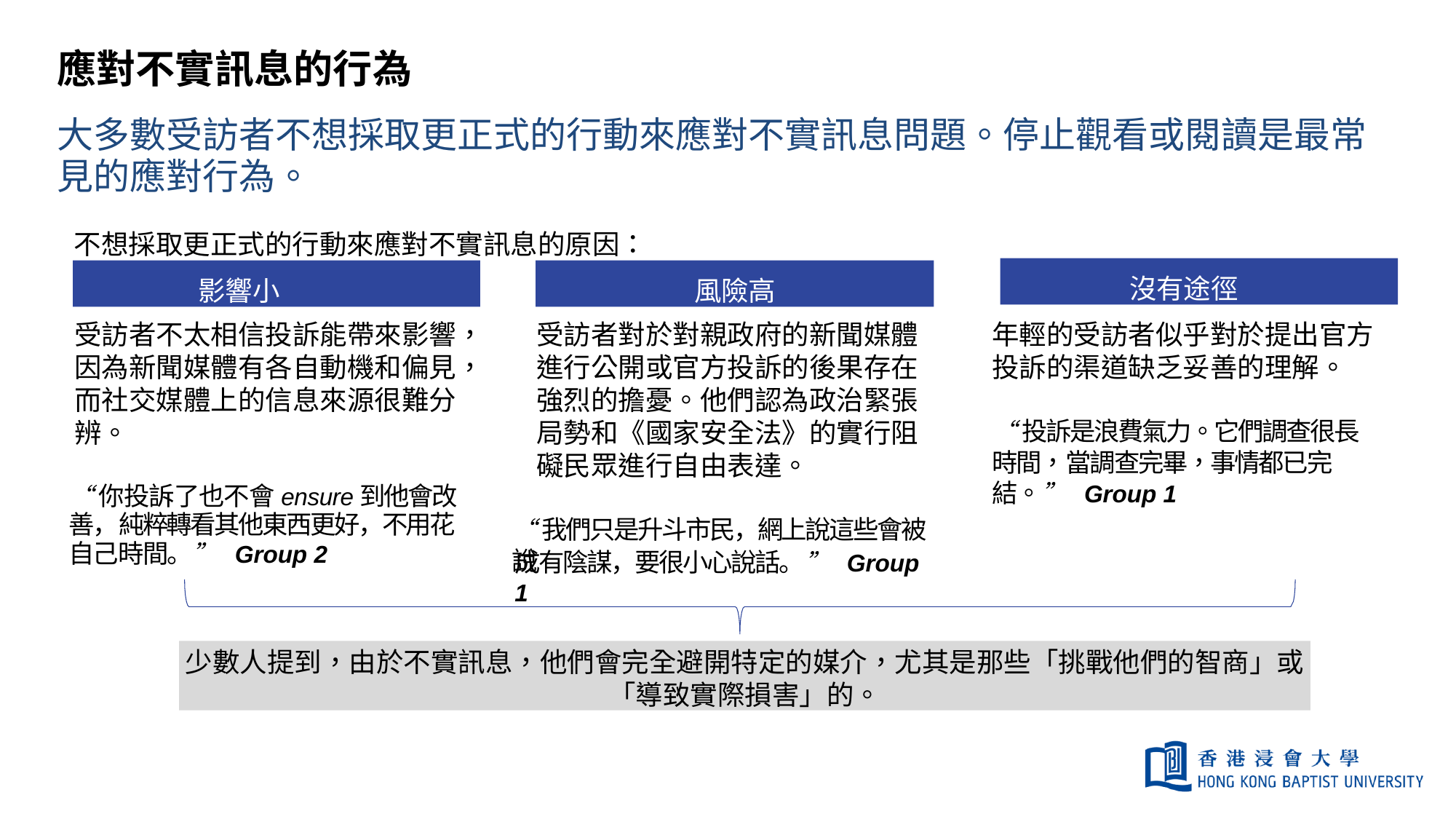

# 應對不實訊息的行為

大多數受訪者不想採取更正式的行動來應對不實訊息問題。停止觀看或閱讀是最常見的應對行為。
不想採取更正式的行動來應對不實訊息的原因：
沒有途徑
影響小
風險高
受訪者不太相信投訴能帶來影響，因為新聞媒體有各自動機和偏見，而社交媒體上的信息來源很難分辨。
受訪者對於對親政府的新聞媒體進行公開或官方投訴的後果存在強烈的擔憂。他們認為政治緊張局勢和《國家安全法》的實行阻礙民眾進行自由表達。
年輕的受訪者似乎對於提出官方投訴的渠道缺乏妥善的理解。

“投訴是浪費氣力。它們調查很長時間，當調查完畢，事情都已完結。” Group 1
“你投訴了也不會ensure到他會改善，純粹轉看其他東西更好，不用花自己時間。” Group 2
“我們只是升斗市民，網上說這些會被說

成有陰謀，要很小心說話。” Group 1
少數人提到，由於不實訊息，他們會完全避開特定的媒介，尤其是那些「挑戰他們的智商」或「導致實際損害」的。